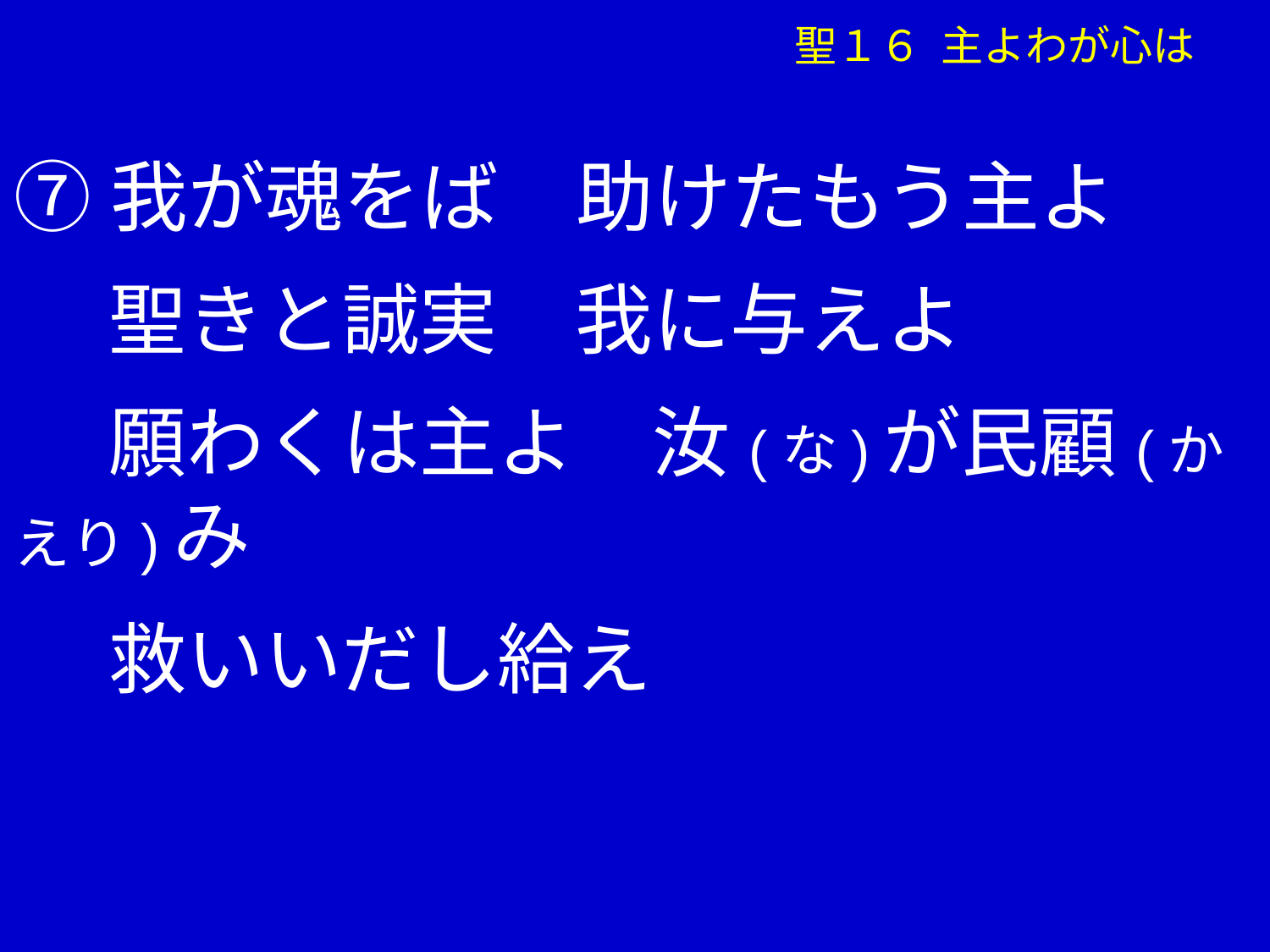

聖１６  主よわが心は
⑦我が魂をば　助けたもう主よ
　 聖きと誠実　我に与えよ
　 願わくは主よ　汝(な)が民顧(かえり)み
　 救いいだし給え